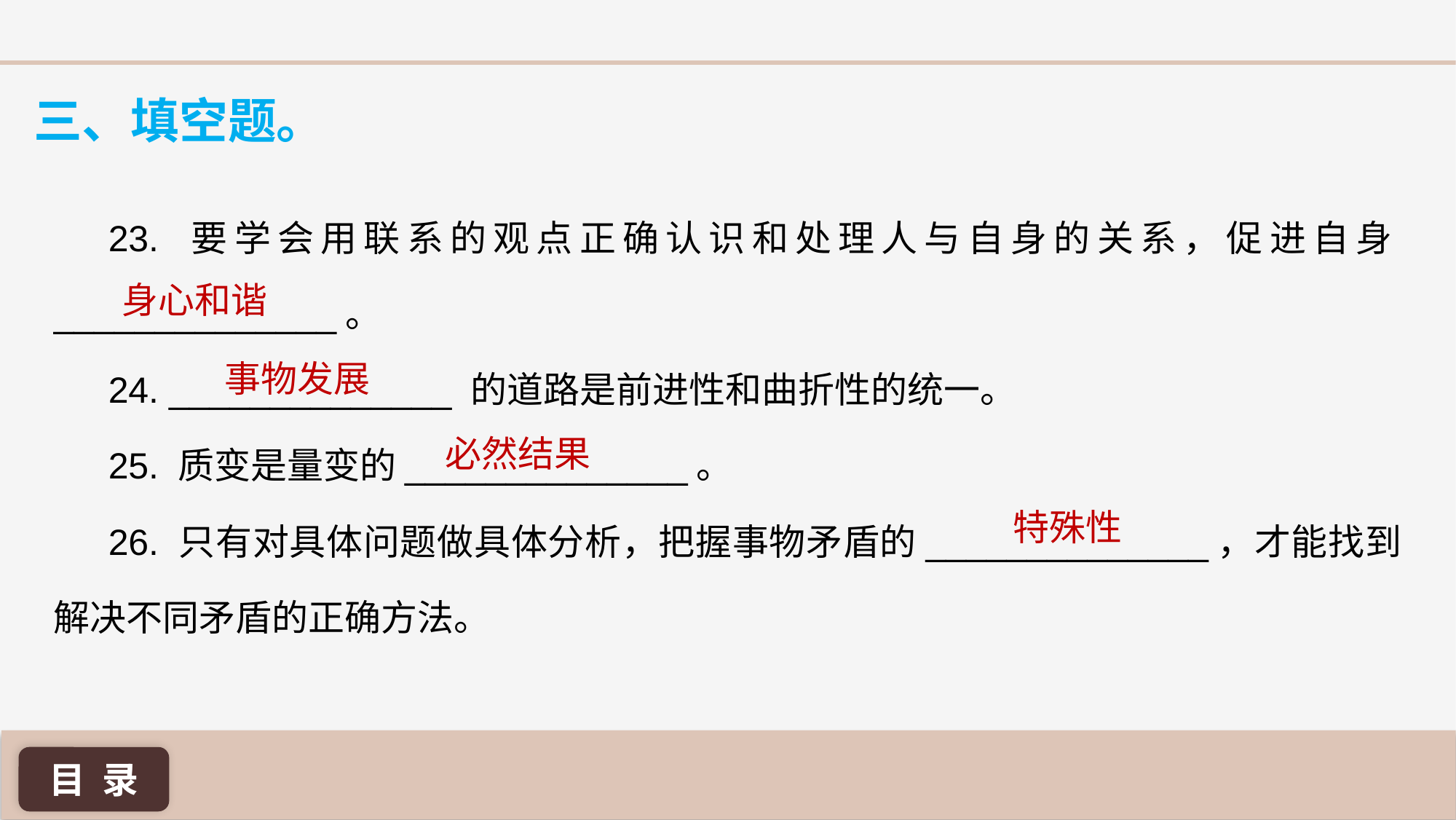

三、填空题。
23. 要学会用联系的观点正确认识和处理人与自身的关系，促进自身______________。
24. ______________ 的道路是前进性和曲折性的统一。
25. 质变是量变的______________。
26. 只有对具体问题做具体分析，把握事物矛盾的______________，才能找到解决不同矛盾的正确方法。
身心和谐
事物发展
必然结果
特殊性